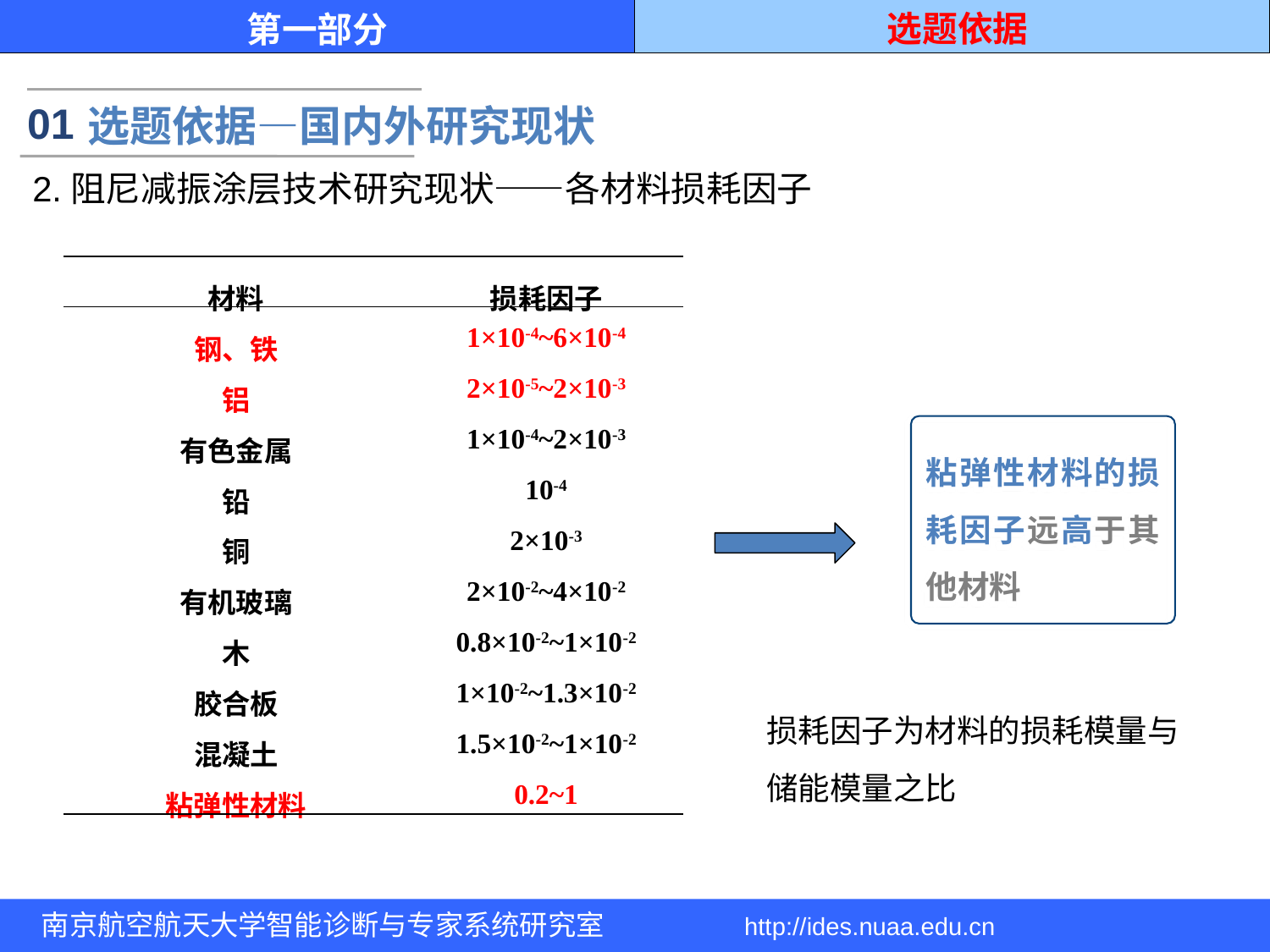

选题依据
第一部分
01
选题依据—国内外研究现状
2.阻尼减振涂层技术研究现状——各材料损耗因子
| 材料 | 损耗因子 |
| --- | --- |
| 钢、铁 | 1×10-4~6×10-4 |
| 铝 | 2×10-5~2×10-3 |
| 有色金属 | 1×10-4~2×10-3 |
| 铅 | 10-4 |
| 铜 | 2×10-3 |
| 有机玻璃 | 2×10-2~4×10-2 |
| 木 | 0.8×10-2~1×10-2 |
| 胶合板 | 1×10-2~1.3×10-2 |
| 混凝土 | 1.5×10-2~1×10-2 |
| 粘弹性材料 | 0.2~1 |
粘弹性材料的损耗因子远高于其他材料

损耗因子为材料的损耗模量与储能模量之比
南京航空航天大学智能诊断与专家系统研究室                 http://ides.nuaa.edu.cn